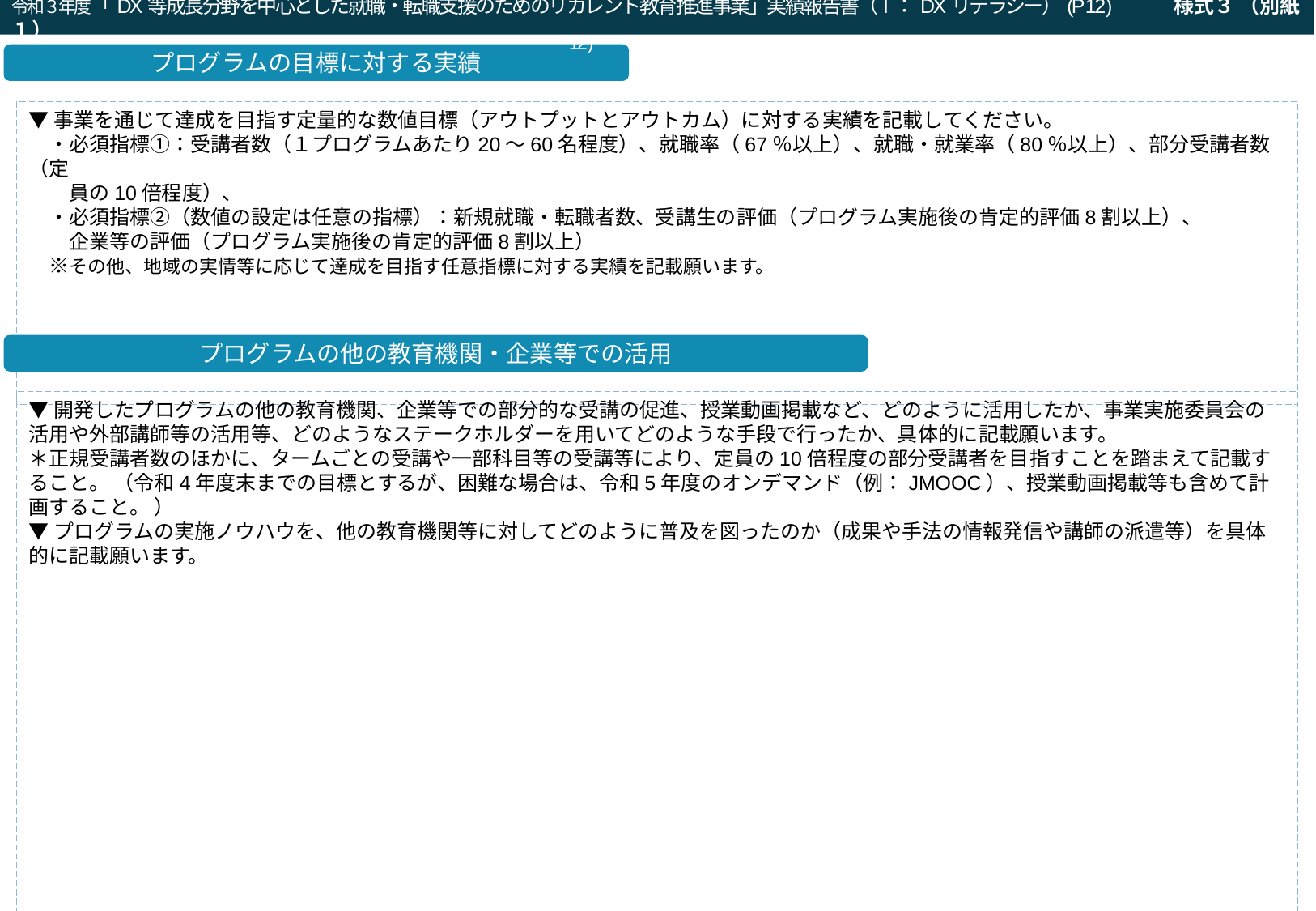

令和３年度「DX等成長分野を中心とした就職・転職支援のためのリカレント教育推進事業」実績報告書（Ⅰ：DXリテラシー）(P12)　　　様式３ （別紙１）
令和２年度「就職・転職支援のための大学リカレント教育推進事業（就職・転職支援のためのリカレント教育プログラムの開発・実施）」企画提案書（a：求職支援）(P12)
プログラムの目標に対する実績
▼事業を通じて達成を目指す定量的な数値目標（アウトプットとアウトカム）に対する実績を記載してください。
　・必須指標①：受講者数（１プログラムあたり20～60名程度）、就職率（67％以上）、就職・就業率（80％以上）、部分受講者数（定
　　員の10倍程度）、
　・必須指標②（数値の設定は任意の指標）：新規就職・転職者数、受講生の評価（プログラム実施後の肯定的評価8割以上）、
　　企業等の評価（プログラム実施後の肯定的評価8割以上）
　※その他、地域の実情等に応じて達成を目指す任意指標に対する実績を記載願います。

プログラムの他の教育機関・企業等での活用
▼開発したプログラムの他の教育機関、企業等での部分的な受講の促進、授業動画掲載など、どのように活用したか、事業実施委員会の活用や外部講師等の活用等、どのようなステークホルダーを用いてどのような手段で行ったか、具体的に記載願います。
＊正規受講者数のほかに、タームごとの受講や一部科目等の受講等により、定員の10倍程度の部分受講者を目指すことを踏まえて記載すること。 （令和4年度末までの目標とするが、困難な場合は、令和5年度のオンデマンド（例：JMOOC）、授業動画掲載等も含めて計画すること。 ）
▼プログラムの実施ノウハウを、他の教育機関等に対してどのように普及を図ったのか（成果や手法の情報発信や講師の派遣等）を具体的に記載願います。